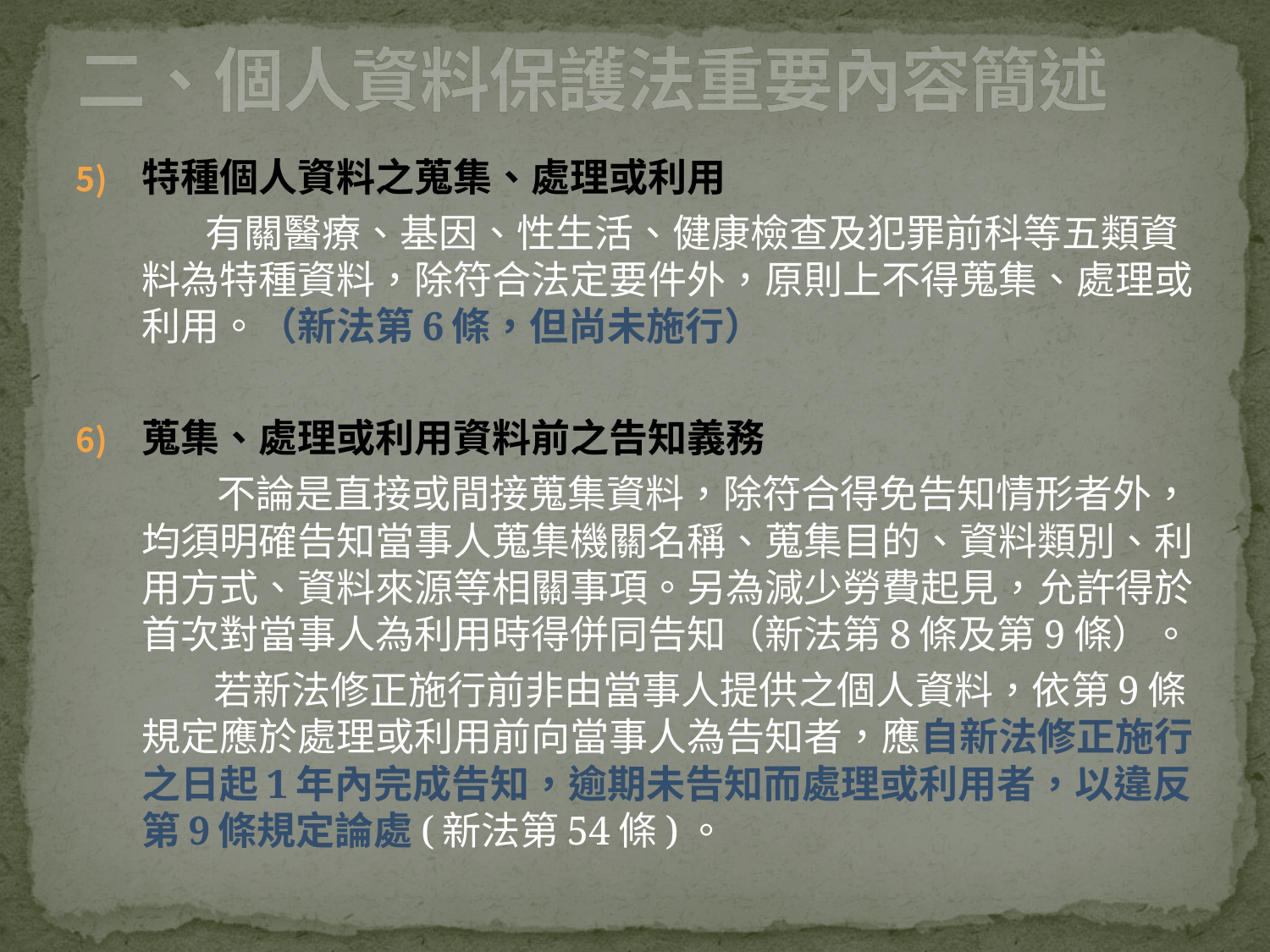

# 二、個人資料保護法重要內容簡述
特種個人資料之蒐集、處理或利用
              有關醫療、基因、性生活、健康檢查及犯罪前科等五類資料為特種資料，除符合法定要件外，原則上不得蒐集、處理或利用。（新法第6條，但尚未施行）

蒐集、處理或利用資料前之告知義務
               不論是直接或間接蒐集資料，除符合得免告知情形者外，均須明確告知當事人蒐集機關名稱、蒐集目的、資料類別、利用方式、資料來源等相關事項。另為減少勞費起見，允許得於首次對當事人為利用時得併同告知（新法第8條及第9條）。
               若新法修正施行前非由當事人提供之個人資料，依第9條規定應於處理或利用前向當事人為告知者，應自新法修正施行之日起1年內完成告知，逾期未告知而處理或利用者，以違反第9條規定論處(新法第54條)。